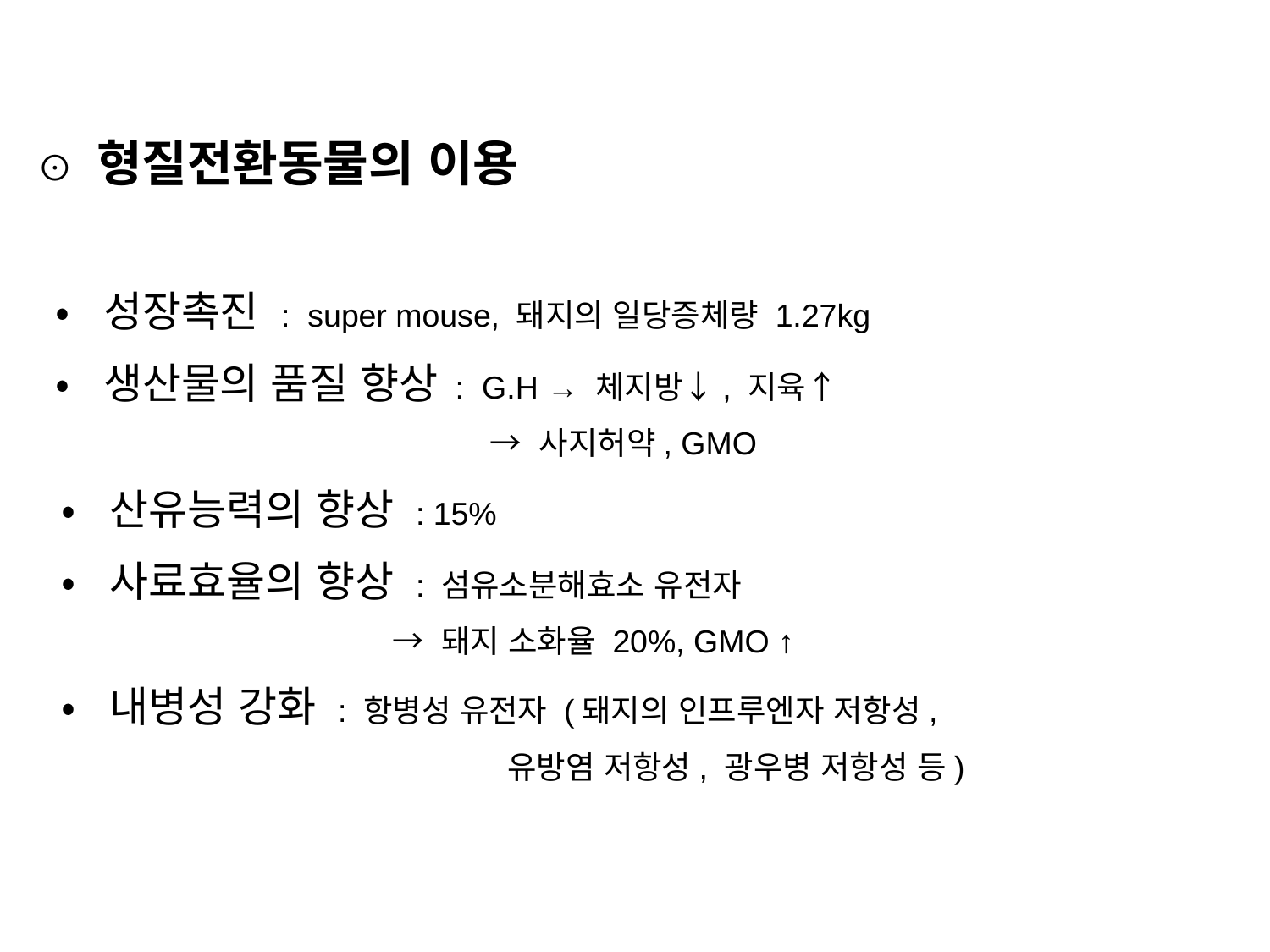

⊙  형질전환동물의 이용

  •  성장촉진 :  super mouse, 돼지의 일당증체량 1.27kg
  •  생산물의 품질 향상 :  G.H → 체지방↓, 지육↑
                                                   → 사지허약, GMO
  •  산유능력의 향상 : 15%
  •  사료효율의 향상 : 섬유소분해효소 유전자
                                        → 돼지 소화율 20%, GMO ↑
  •  내병성 강화 : 항병성 유전자 (돼지의 인프루엔자 저항성,
                                                    유방염 저항성, 광우병 저항성 등)